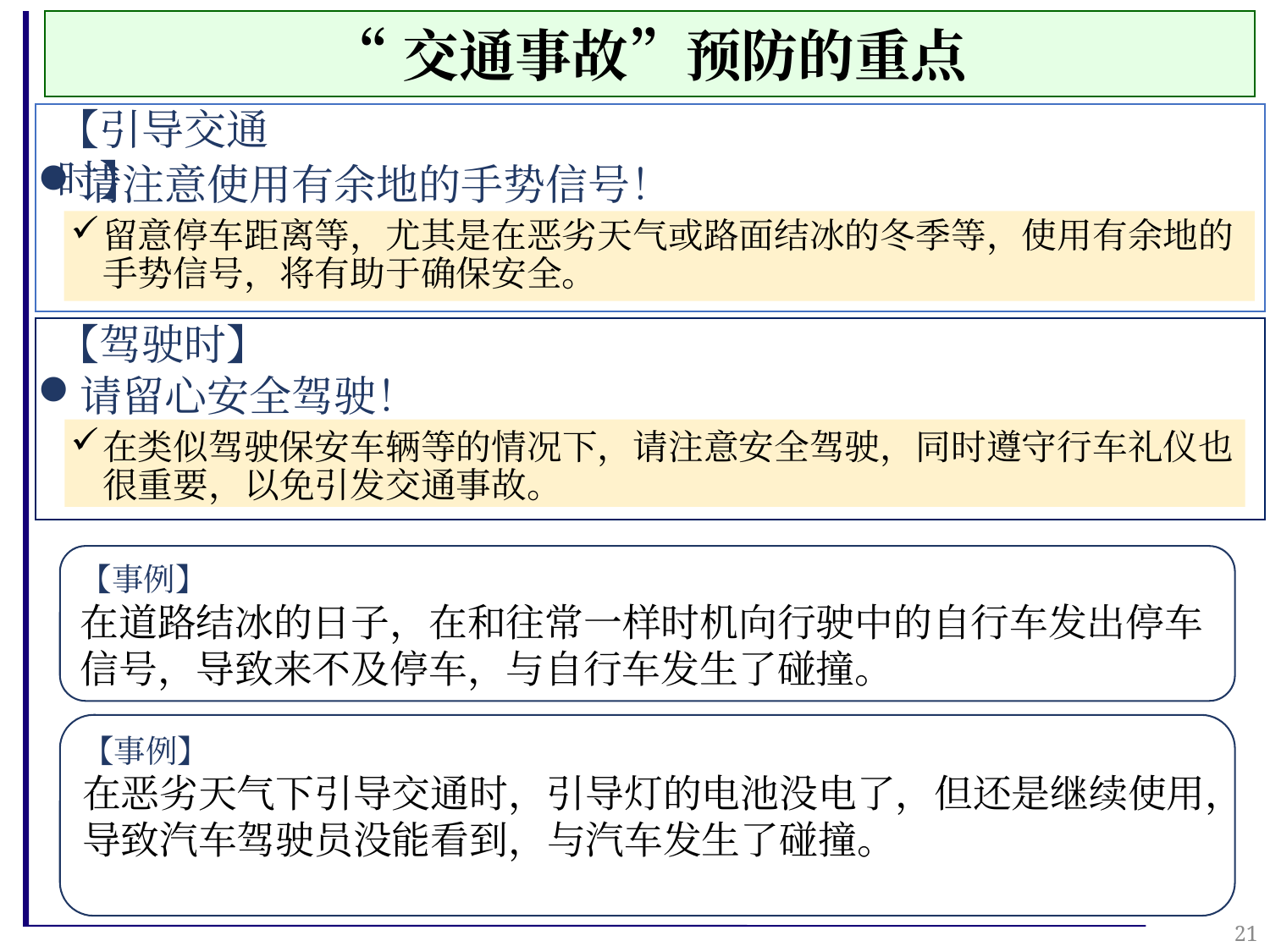

“交通事故”预防的重点
【引导交通时】

请注意使用有余地的手势信号！
留意停车距离等，尤其是在恶劣天气或路面结冰的冬季等，使用有余地的手势信号，将有助于确保安全。

请留心安全驾驶！
在类似驾驶保安车辆等的情况下，请注意安全驾驶，同时遵守行车礼仪也很重要，以免引发交通事故。

【驾驶时】

【事例】
在道路结冰的日子，在和往常一样时机向行驶中的自行车发出停车信号，导致来不及停车，与自行车发生了碰撞。
【事例】
在恶劣天气下引导交通时，引导灯的电池没电了，但还是继续使用，导致汽车驾驶员没能看到，与汽车发生了碰撞。
21